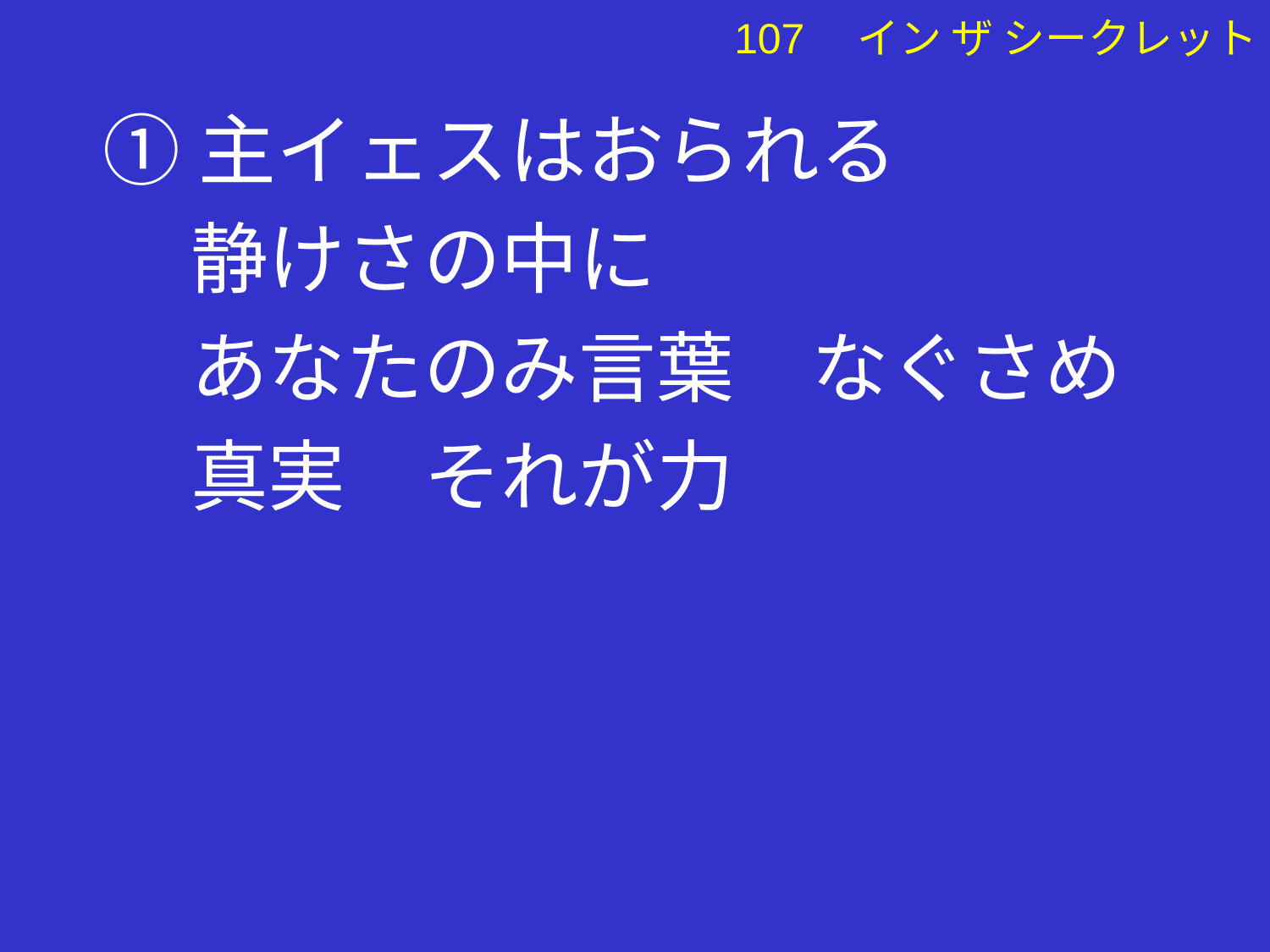

①主イェスはおられる
    静けさの中に
    あなたのみ言葉　なぐさめ
    真実　それが力

# 107　イン ザ シークレット